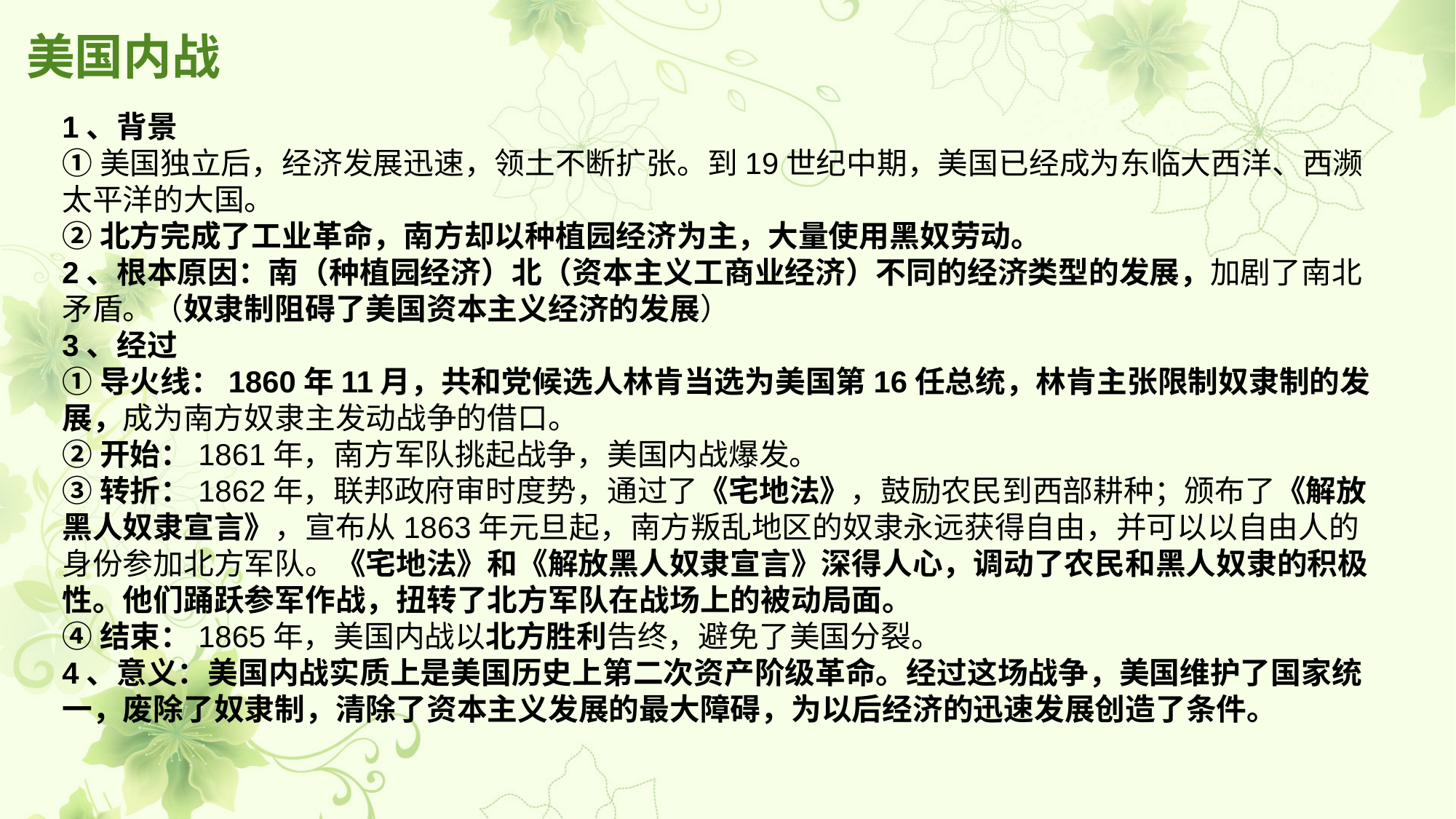

# 美国内战
1、背景
①美国独立后，经济发展迅速，领土不断扩张。到19世纪中期，美国已经成为东临大西洋、西濒太平洋的大国。
②北方完成了工业革命，南方却以种植园经济为主，大量使用黑奴劳动。
2、根本原因：南（种植园经济）北（资本主义工商业经济）不同的经济类型的发展，加剧了南北矛盾。（奴隶制阻碍了美国资本主义经济的发展）
3、经过
①导火线：1860年11月，共和党候选人林肯当选为美国第16任总统，林肯主张限制奴隶制的发展，成为南方奴隶主发动战争的借口。
②开始：1861年，南方军队挑起战争，美国内战爆发。
③转折：1862年，联邦政府审时度势，通过了《宅地法》，鼓励农民到西部耕种；颁布了《解放黑人奴隶宣言》，宣布从1863年元旦起，南方叛乱地区的奴隶永远获得自由，并可以以自由人的身份参加北方军队。《宅地法》和《解放黑人奴隶宣言》深得人心，调动了农民和黑人奴隶的积极性。他们踊跃参军作战，扭转了北方军队在战场上的被动局面。
④结束：1865年，美国内战以北方胜利告终，避免了美国分裂。
4、意义：美国内战实质上是美国历史上第二次资产阶级革命。经过这场战争，美国维护了国家统一，废除了奴隶制，清除了资本主义发展的最大障碍，为以后经济的迅速发展创造了条件。